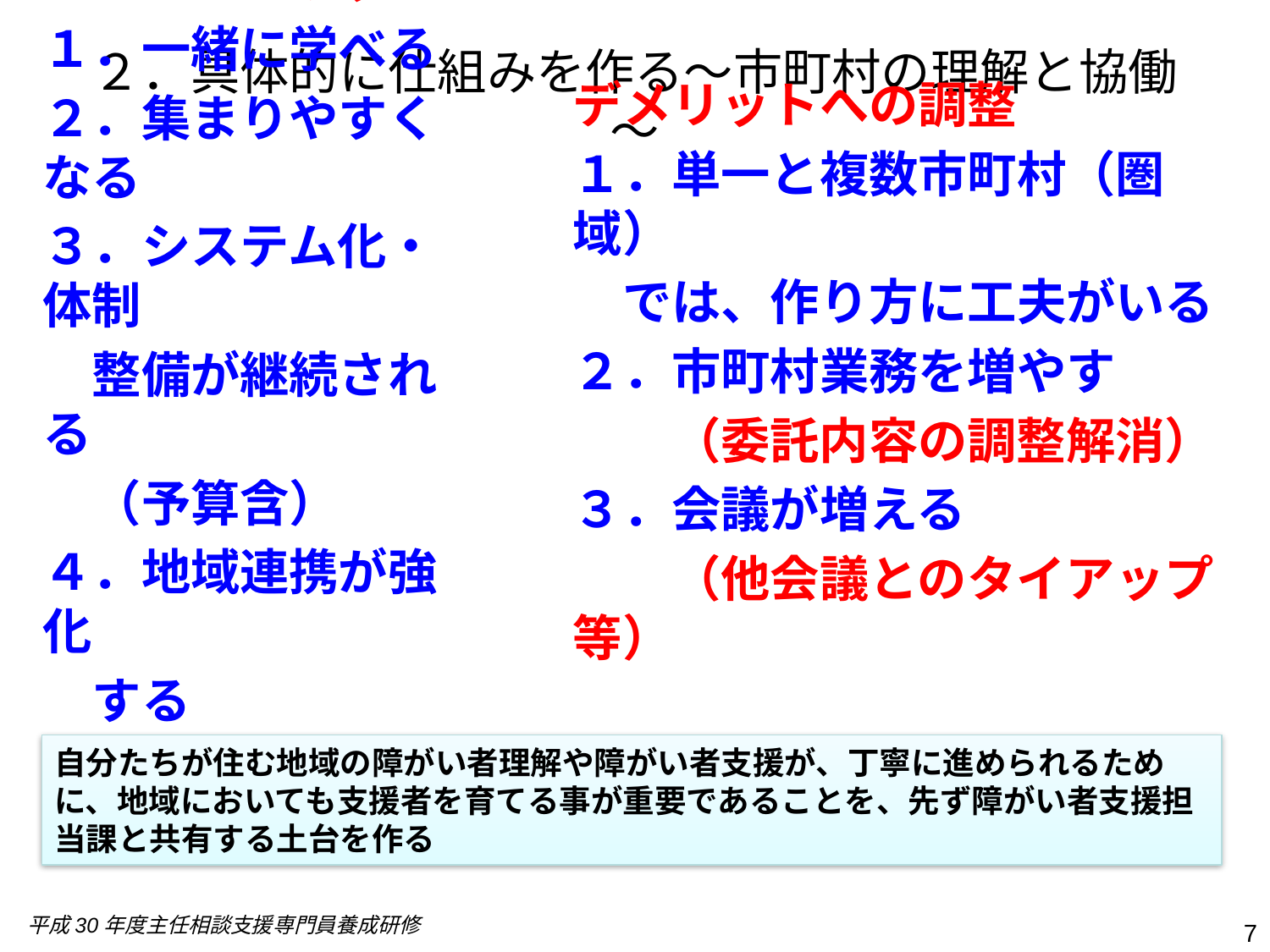

# ２．具体的に仕組みを作る～市町村の理解と協働～
デメリットへの調整
１．単一と複数市町村（圏域）
　では、作り方に工夫がいる
２．市町村業務を増やす
　　（委託内容の調整解消）
３．会議が増える
　　（他会議とのタイアップ等）

　　　　メリット
１．一緒に学べる
２．集まりやすくなる
３．システム化・体制
　整備が継続される
　（予算含）
４．地域連携が強化
　する

自分たちが住む地域の障がい者理解や障がい者支援が、丁寧に進められるために、地域においても支援者を育てる事が重要であることを、先ず障がい者支援担当課と共有する土台を作る
平成30年度主任相談支援専門員養成研修
7